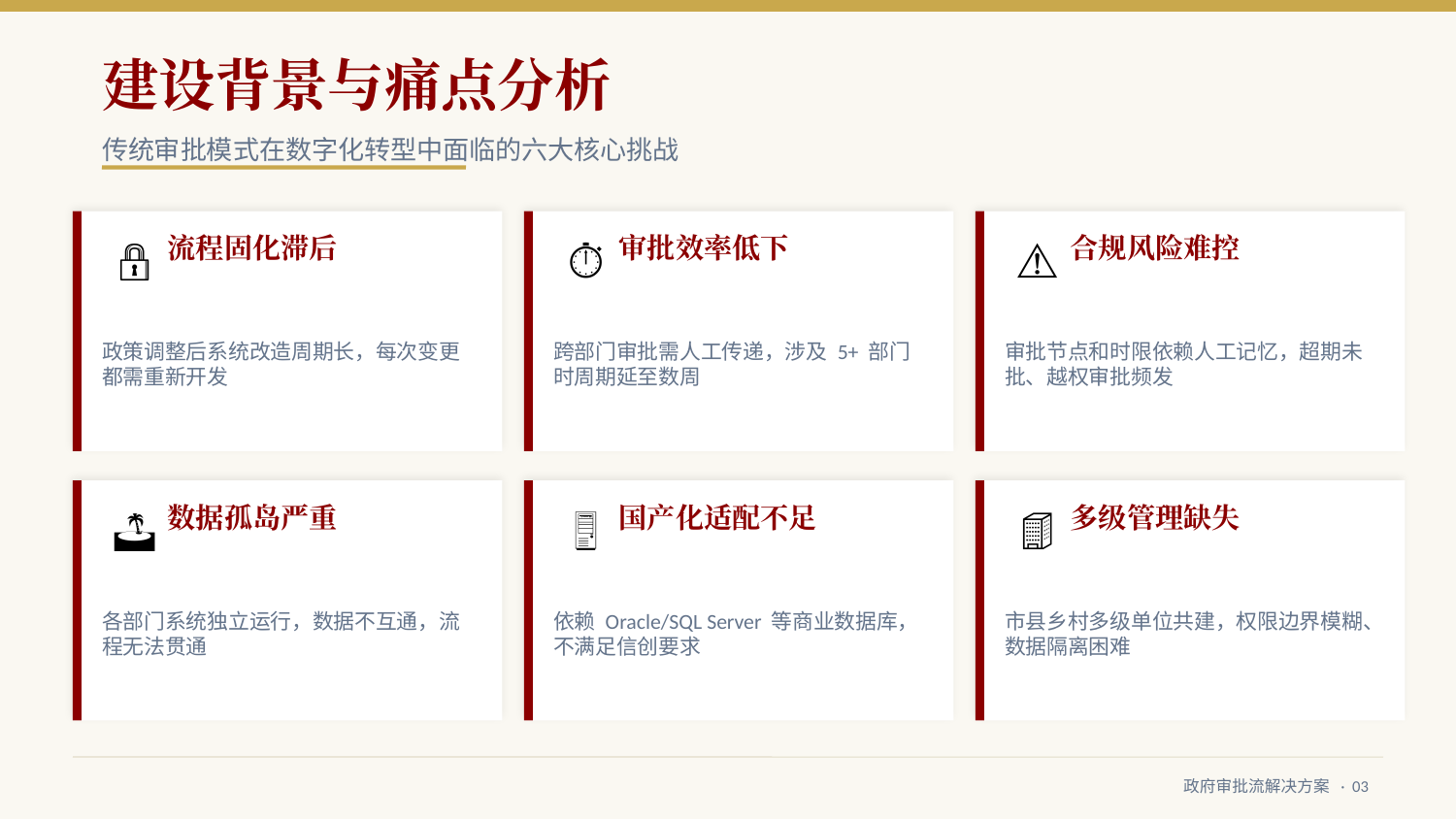

建设背景与痛点分析
传统审批模式在数字化转型中面临的六大核心挑战

流程固化滞后
审批效率低下
合规风险难控
🔒
⏱
⚠️
政策调整后系统改造周期长，每次变更都需重新开发
跨部门审批需人工传递，涉及 5+ 部门时周期延至数周
审批节点和时限依赖人工记忆，超期未批、越权审批频发

数据孤岛严重
国产化适配不足
多级管理缺失
🏝
🖥
🏢
各部门系统独立运行，数据不互通，流程无法贯通
依赖 Oracle/SQL Server 等商业数据库，不满足信创要求
市县乡村多级单位共建，权限边界模糊、数据隔离困难

政府审批流解决方案  ·  03